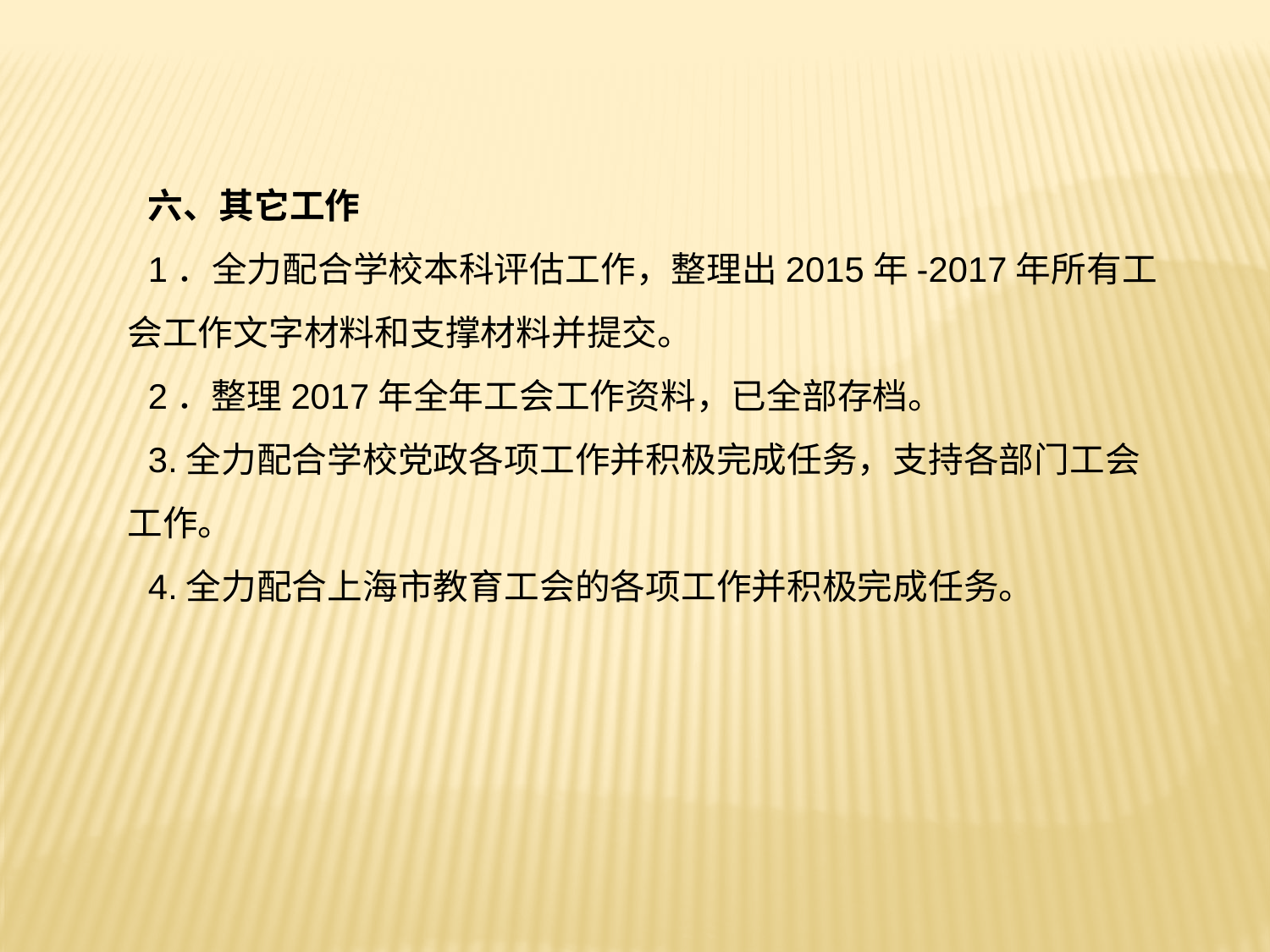

六、其它工作
1．全力配合学校本科评估工作，整理出2015年-2017年所有工会工作文字材料和支撑材料并提交。
2．整理2017年全年工会工作资料，已全部存档。
3.全力配合学校党政各项工作并积极完成任务，支持各部门工会工作。
4.全力配合上海市教育工会的各项工作并积极完成任务。